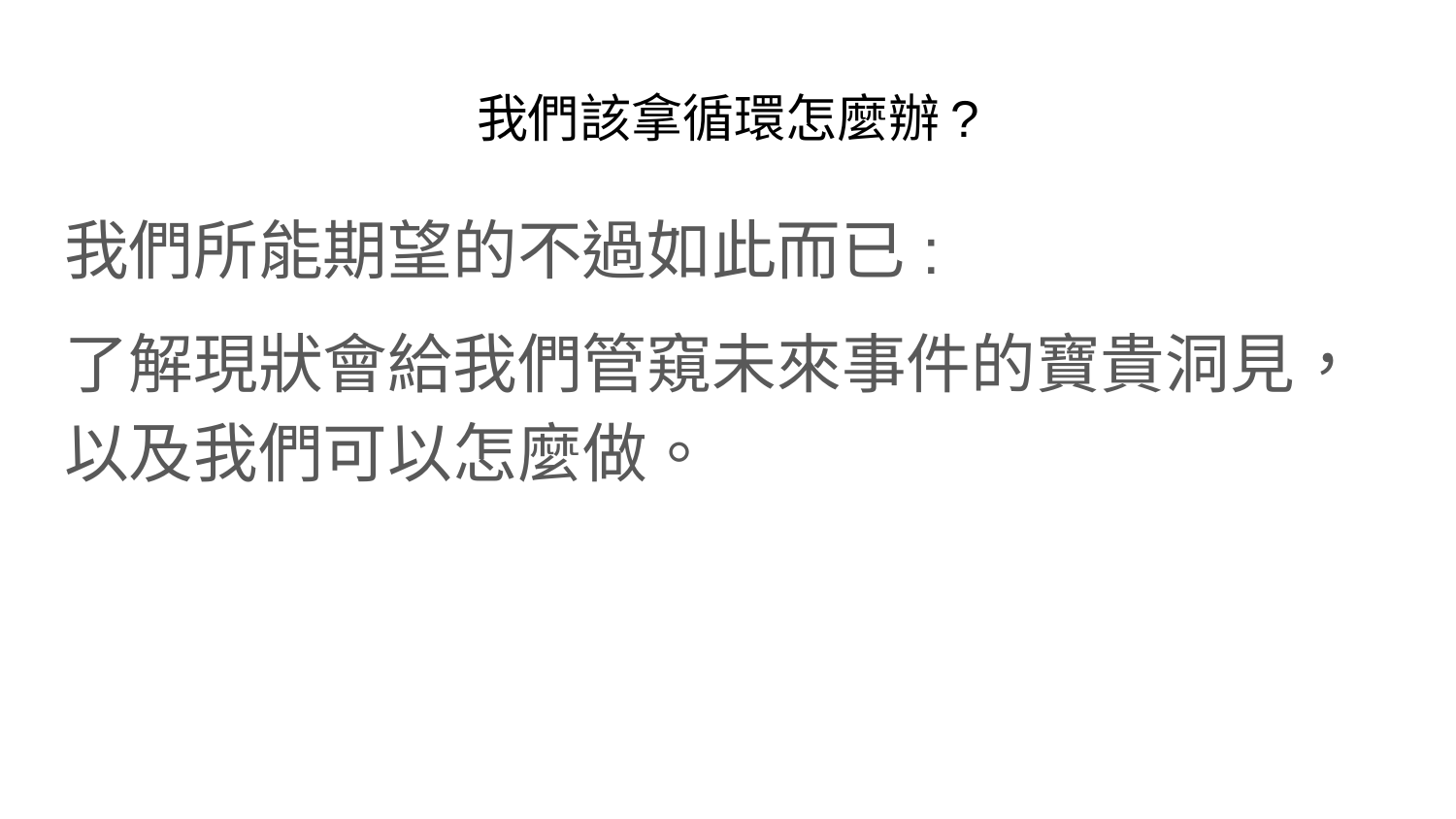

# 我們該拿循環怎麼辦?

我們所能期望的不過如此而已:
了解現狀會給我們管窺未來事件的寶貴洞見，以及我們可以怎麼做。